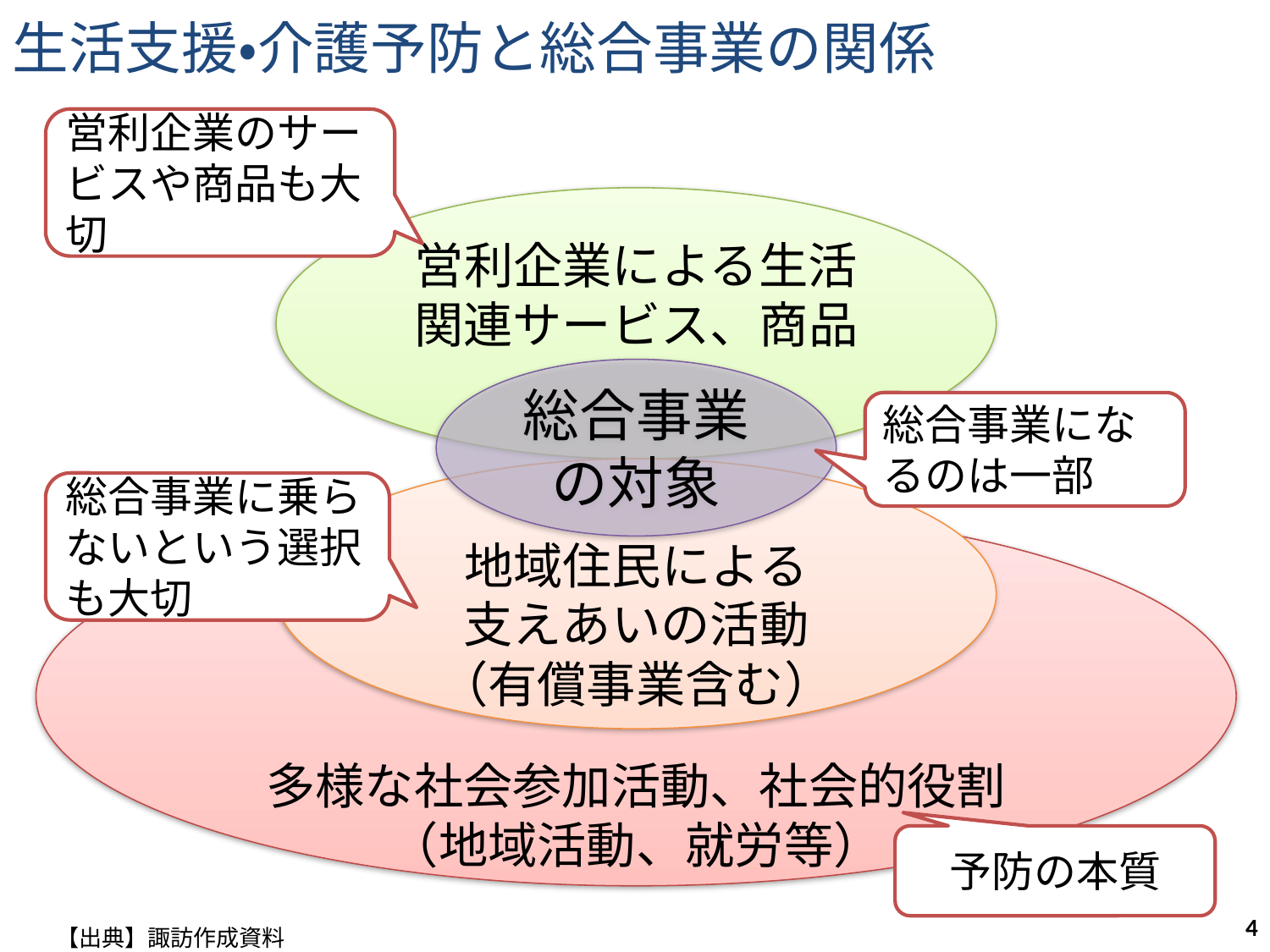

生活支援・介護予防と総合事業の関係
営利企業のサービスや商品も大切
営利企業による生活関連サービス、商品

総合事業の対象
総合事業になるのは一部

地域住民による
支えあいの活動
（有償事業含む）
総合事業に乗らないという選択も大切

多様な社会参加活動、社会的役割
（地域活動、就労等）

予防の本質
4
【出典】諏訪作成資料